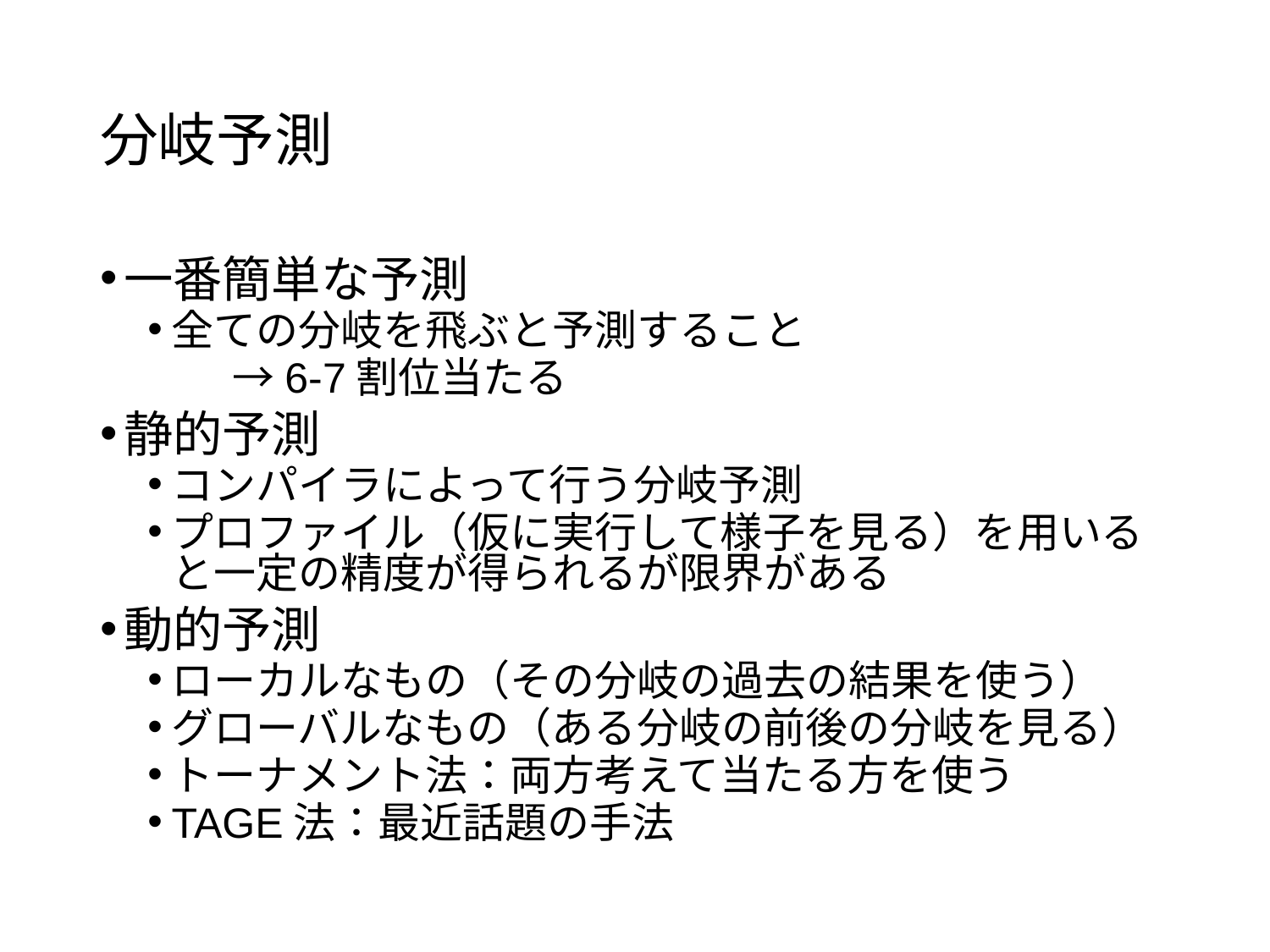

# 分岐予測
一番簡単な予測
全ての分岐を飛ぶと予測すること
　　→6-7割位当たる
静的予測
コンパイラによって行う分岐予測
プロファイル（仮に実行して様子を見る）を用いると一定の精度が得られるが限界がある
動的予測
ローカルなもの（その分岐の過去の結果を使う）
グローバルなもの（ある分岐の前後の分岐を見る）
トーナメント法：両方考えて当たる方を使う
TAGE法：最近話題の手法